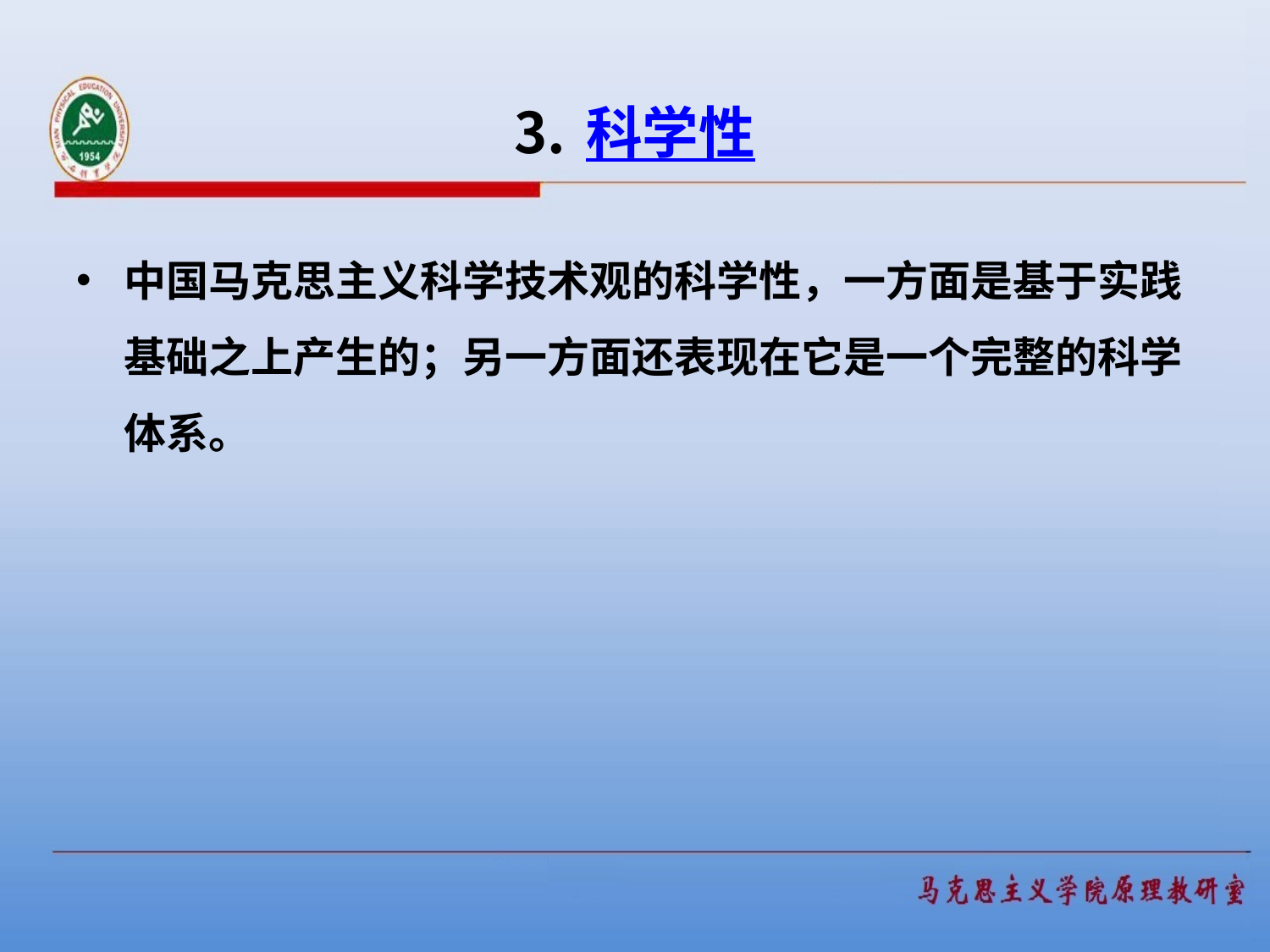

# 科学性
中国马克思主义科学技术观的科学性，一方面是基于实践基础之上产生的；另一方面还表现在它是一个完整的科学体系。